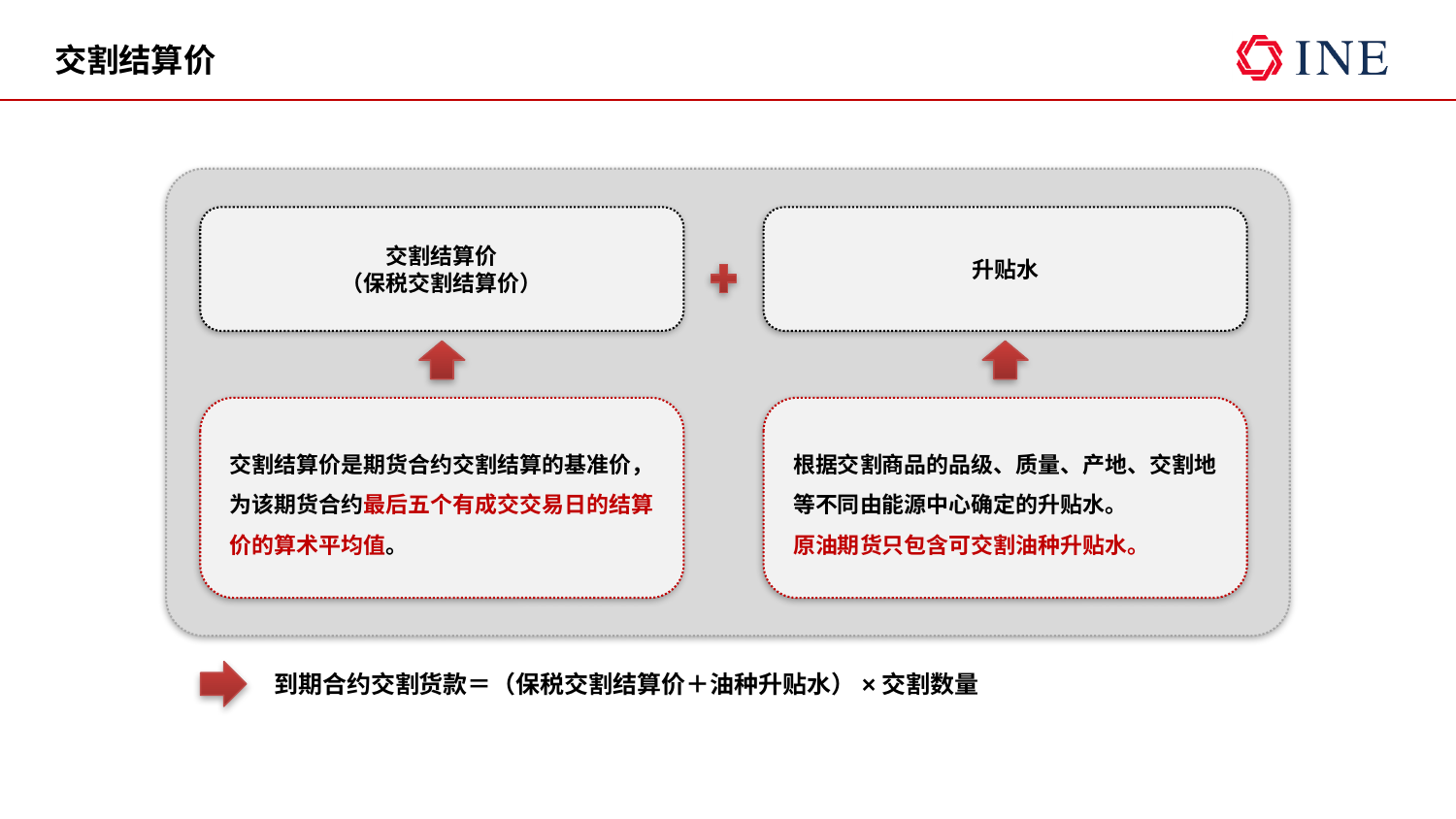

# 交割结算价

交割结算价
（保税交割结算价）
升贴水

交割结算价是期货合约交割结算的基准价，为该期货合约最后五个有成交交易日的结算价的算术平均值。
根据交割商品的品级、质量、产地、交割地等不同由能源中心确定的升贴水。
原油期货只包含可交割油种升贴水。

到期合约交割货款＝（保税交割结算价＋油种升贴水）×交割数量